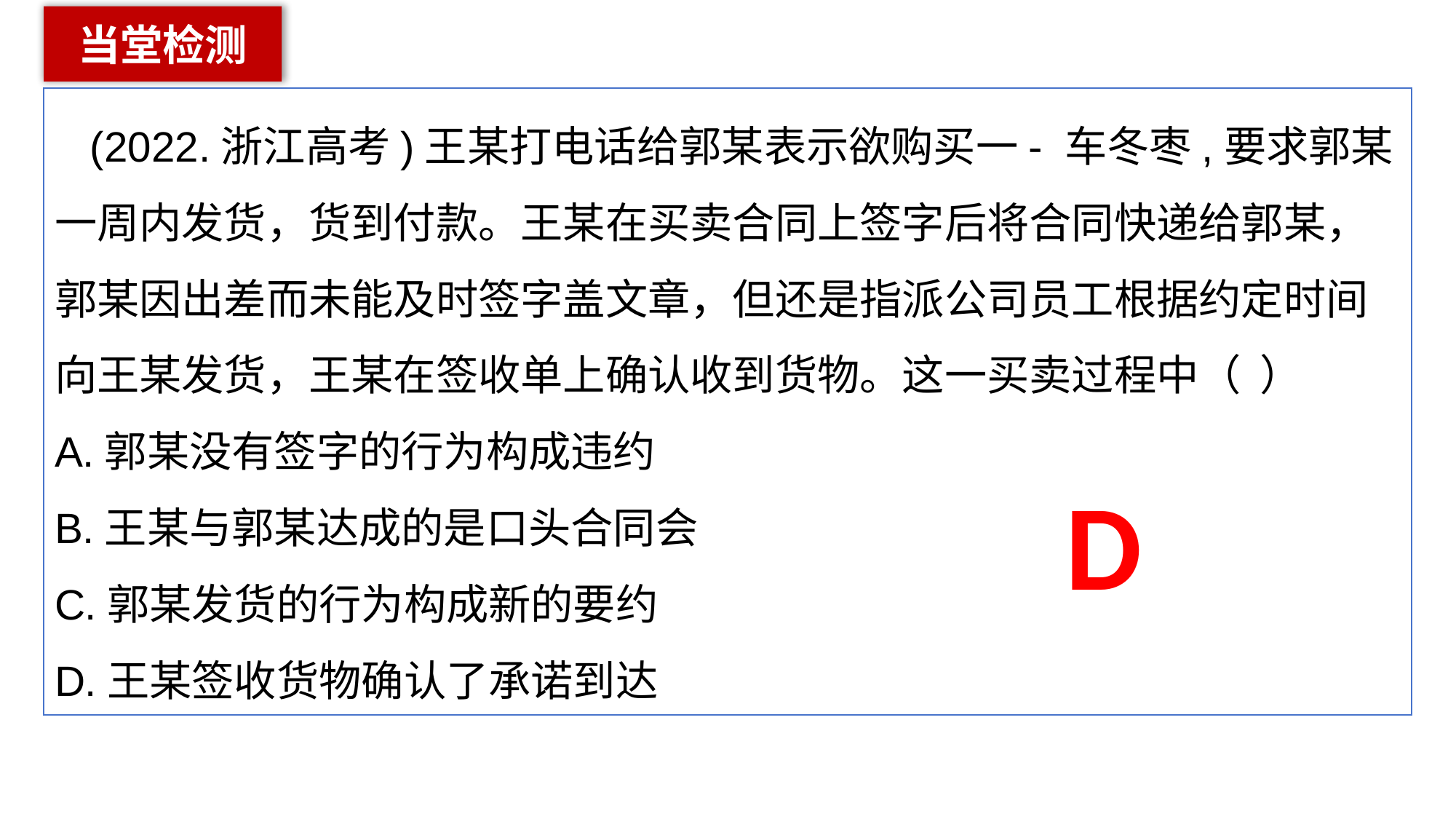

当堂检测
   (2022.浙江高考)王某打电话给郭某表示欲购买一- 车冬枣,要求郭某一周内发货，货到付款。王某在买卖合同上签字后将合同快递给郭某，郭某因出差而未能及时签字盖文章，但还是指派公司员工根据约定时间向王某发货，王某在签收单上确认收到货物。这一买卖过程中（  ）
A.郭某没有签字的行为构成违约
B.王某与郭某达成的是口头合同会
C.郭某发货的行为构成新的要约
D.王某签收货物确认了承诺到达
D